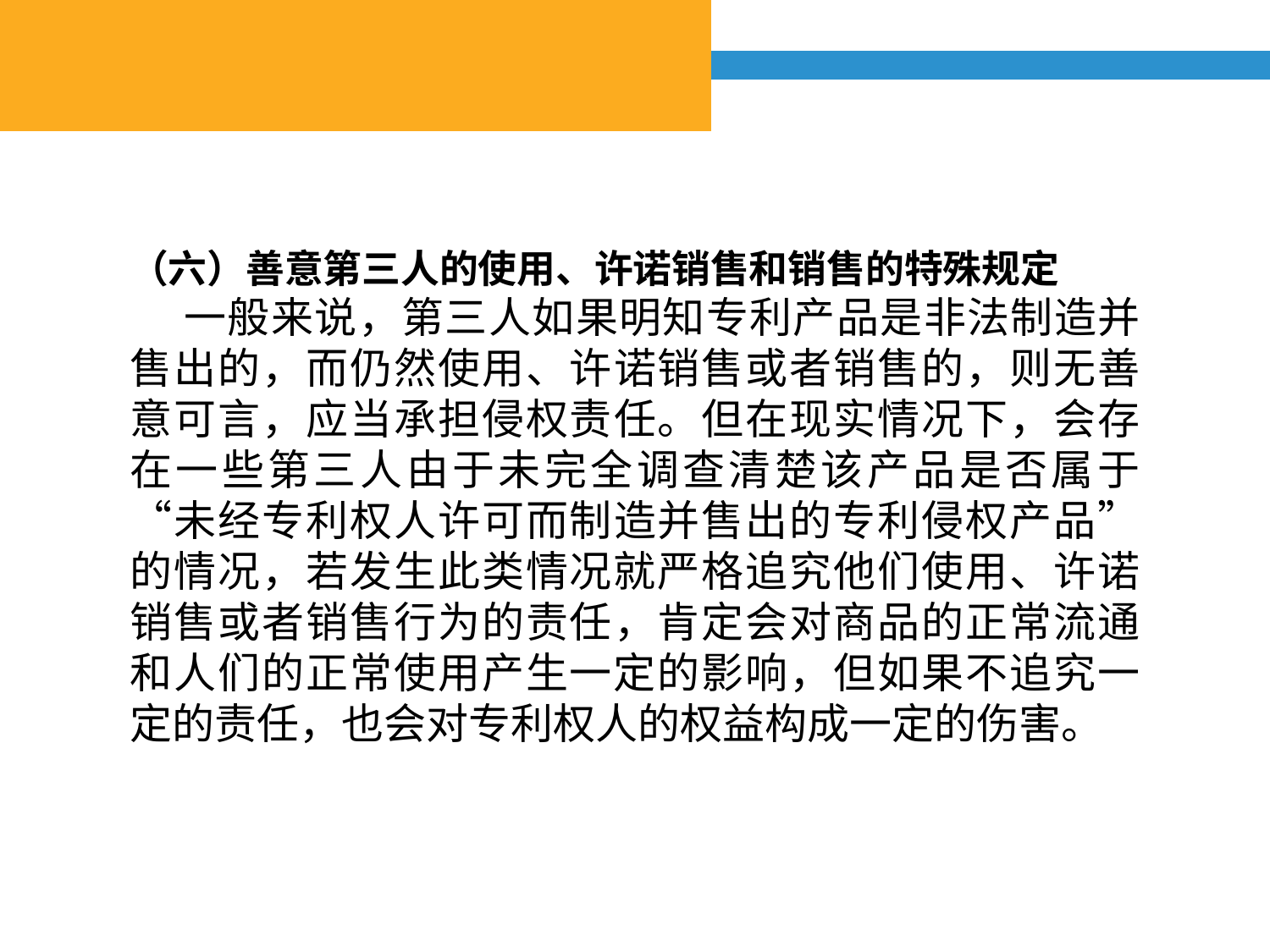

（六）善意第三人的使用、许诺销售和销售的特殊规定
    一般来说，第三人如果明知专利产品是非法制造并售出的，而仍然使用、许诺销售或者销售的，则无善意可言，应当承担侵权责任。但在现实情况下，会存在一些第三人由于未完全调查清楚该产品是否属于“未经专利权人许可而制造并售出的专利侵权产品”的情况，若发生此类情况就严格追究他们使用、许诺销售或者销售行为的责任，肯定会对商品的正常流通和人们的正常使用产生一定的影响，但如果不追究一定的责任，也会对专利权人的权益构成一定的伤害。